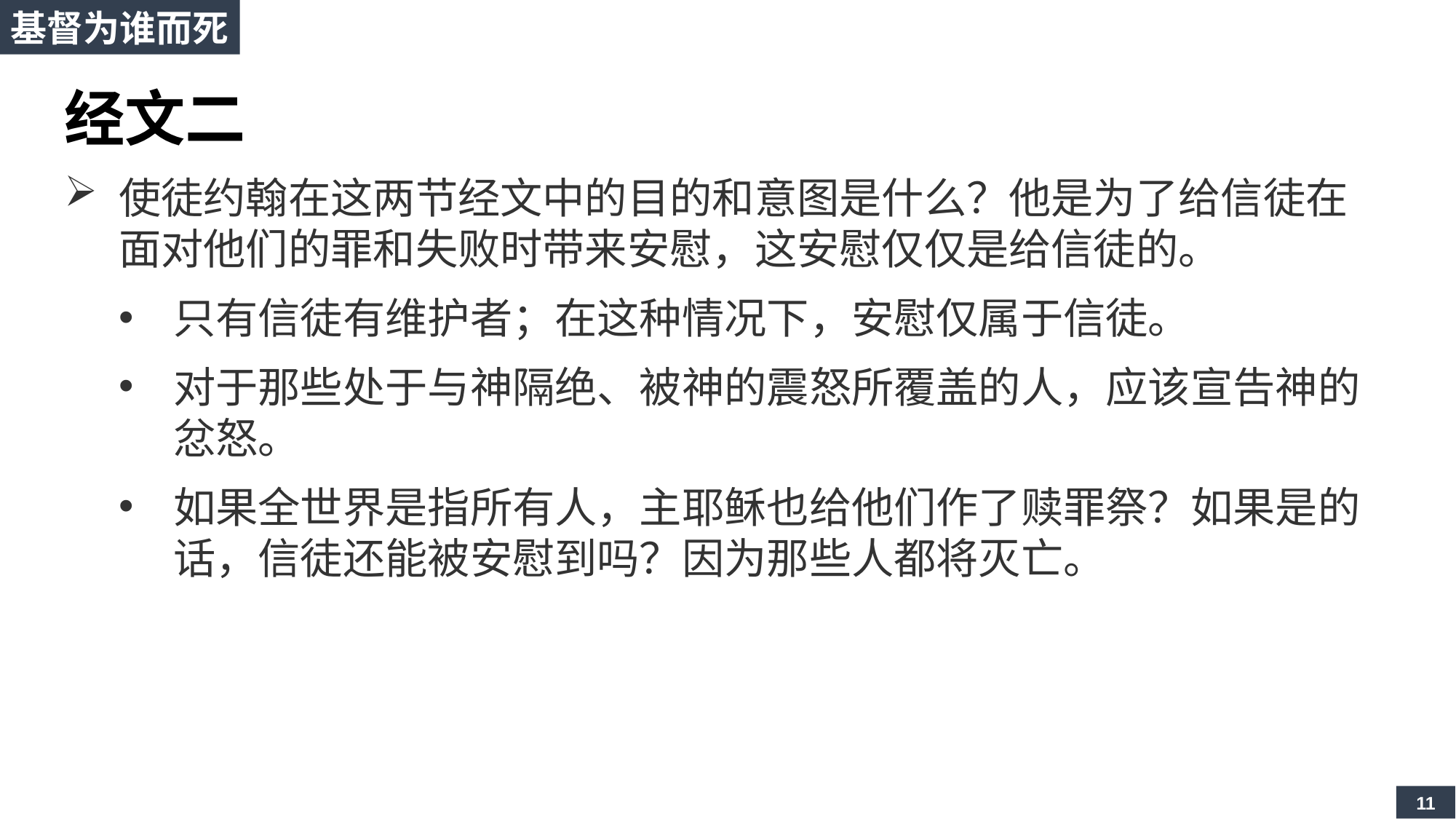

基督为谁而死
经文二
使徒约翰在这两节经文中的目的和意图是什么？他是为了给信徒在面对他们的罪和失败时带来安慰，这安慰仅仅是给信徒的。
只有信徒有维护者；在这种情况下，安慰仅属于信徒。
对于那些处于与神隔绝、被神的震怒所覆盖的人，应该宣告神的忿怒。
如果全世界是指所有人，主耶稣也给他们作了赎罪祭？如果是的话，信徒还能被安慰到吗？因为那些人都将灭亡。
11